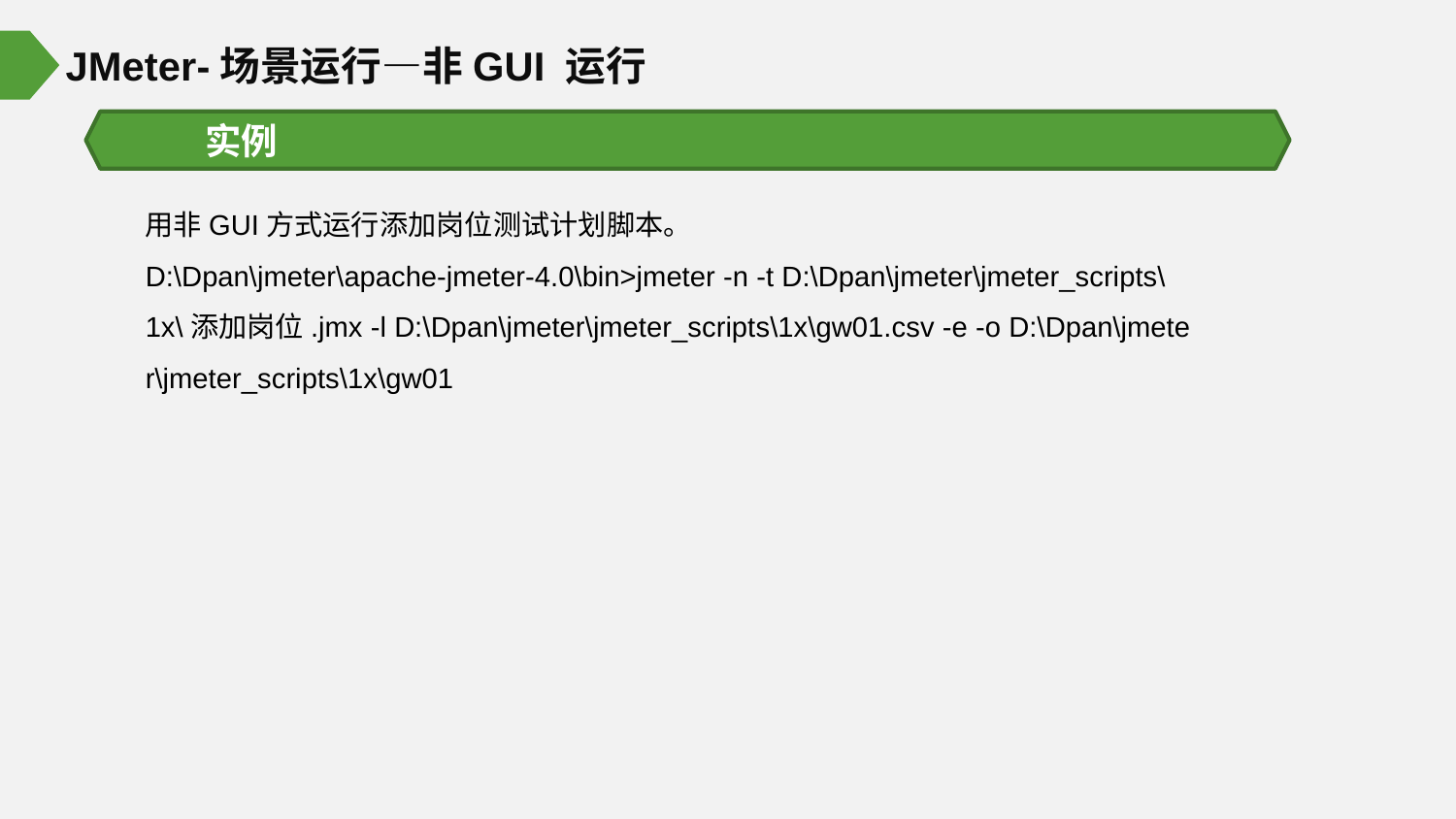

JMeter-场景运行—非GUI 运行
实例
用非GUI方式运行添加岗位测试计划脚本。
D:\Dpan\jmeter\apache-jmeter-4.0\bin>jmeter -n -t D:\Dpan\jmeter\jmeter_scripts\
1x\添加岗位.jmx -l D:\Dpan\jmeter\jmeter_scripts\1x\gw01.csv -e -o D:\Dpan\jmete
r\jmeter_scripts\1x\gw01